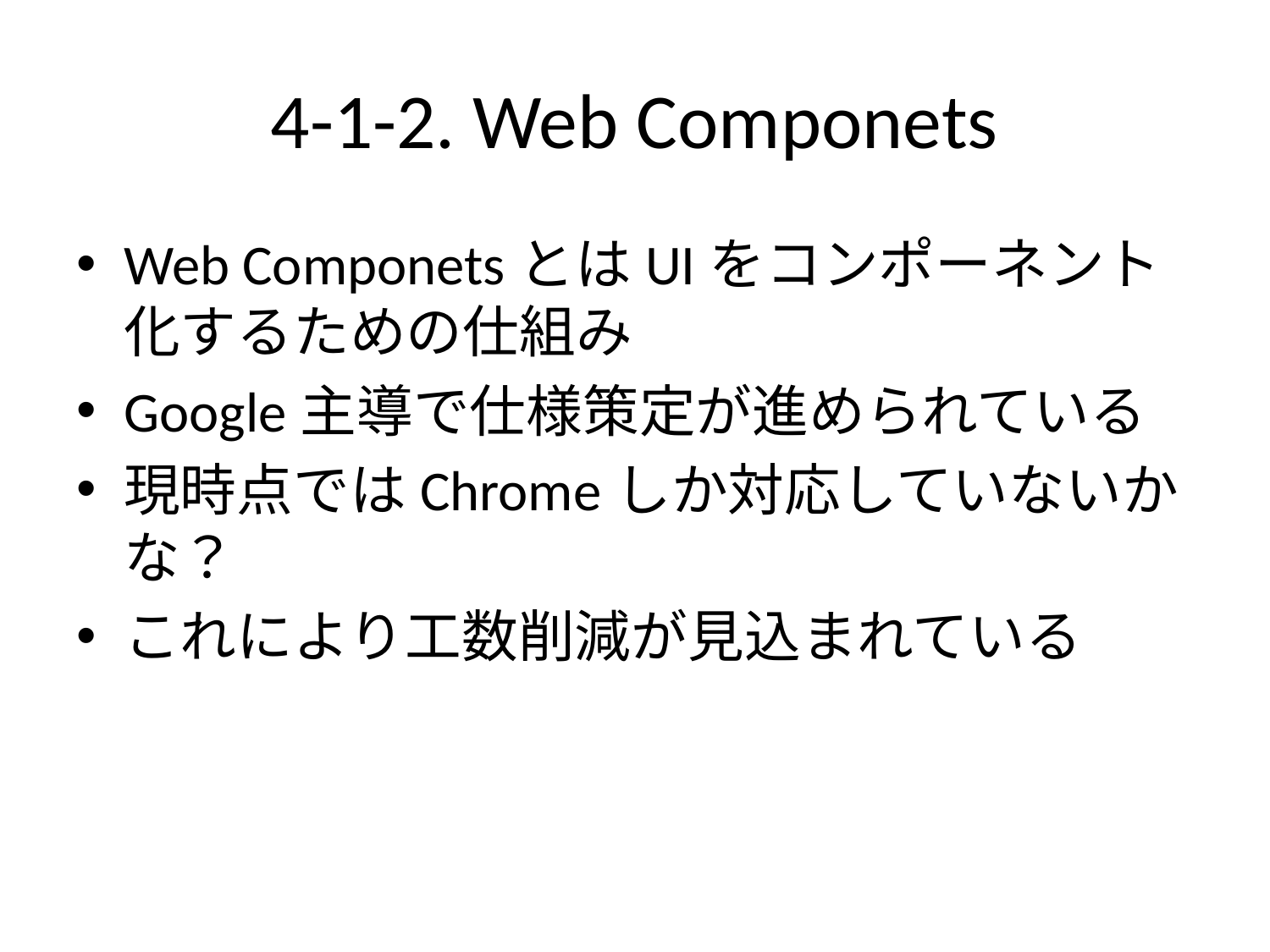

# 4-1-2. Web Componets
Web ComponetsとはUIをコンポーネント化するための仕組み
Google主導で仕様策定が進められている
現時点ではChromeしか対応していないかな？
これにより工数削減が見込まれている